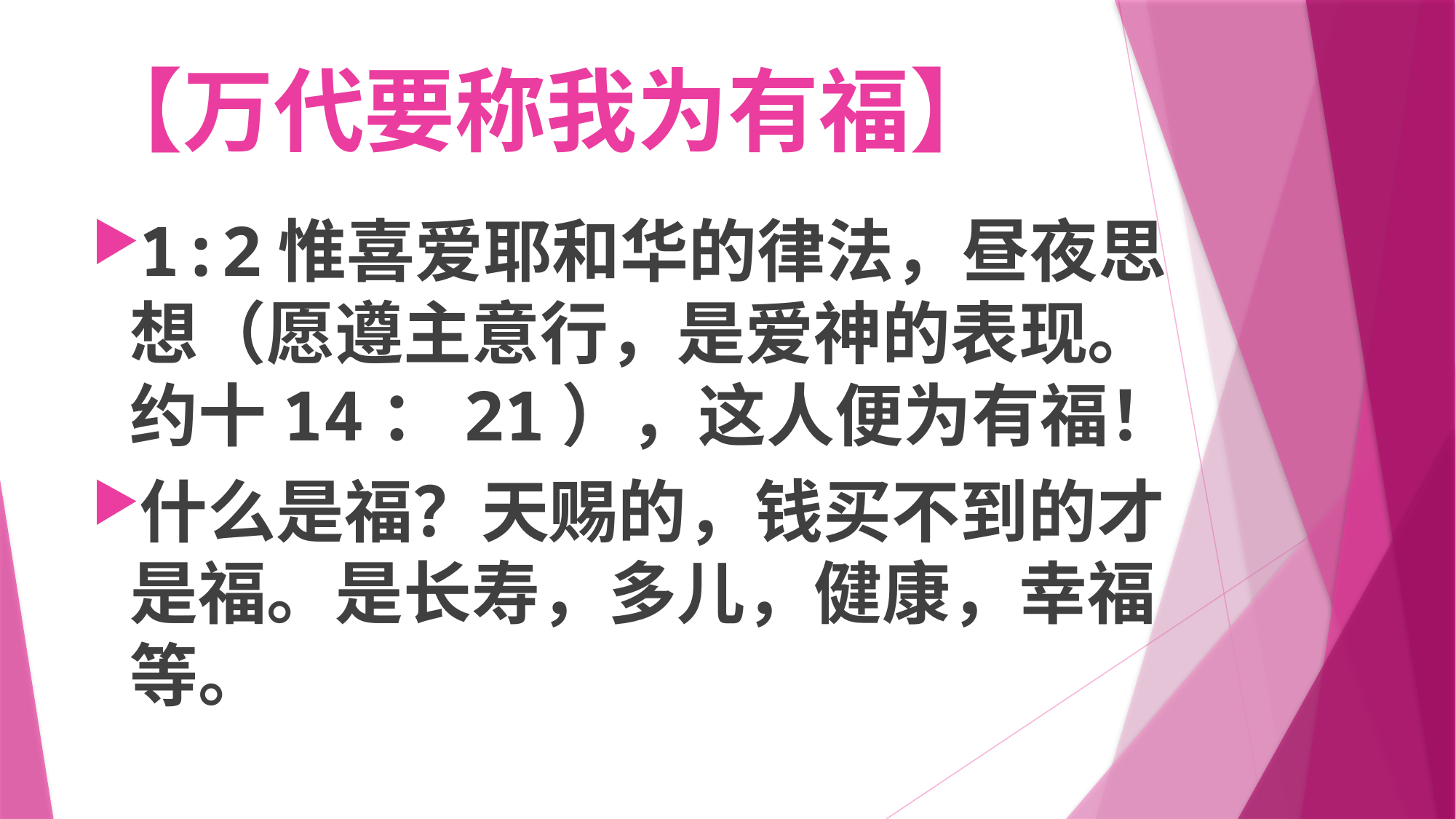

# 【万代要称我为有福】
1:2惟喜爱耶和华的律法，昼夜思想（愿遵主意行，是爱神的表现。约十14：21），这人便为有福！
什么是福？天赐的，钱买不到的才是福。是长寿，多儿，健康，幸福等。